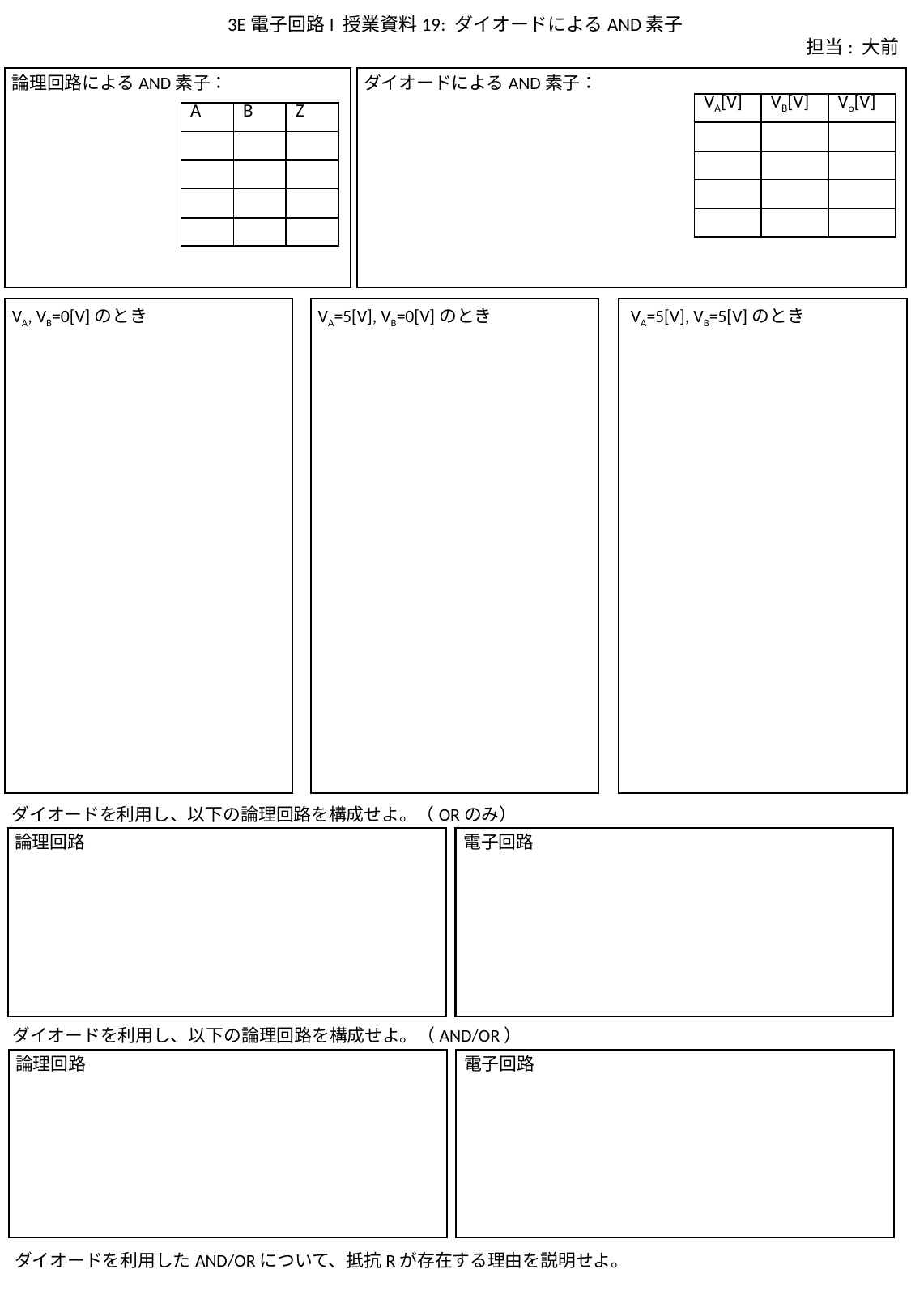

3E電子回路I 授業資料19: ダイオードによるAND素子
担当: 大前
論理回路によるAND素子：
ダイオードによるAND素子：

| VA[V] | VB[V] | Vo[V] |
| --- | --- | --- |
|  |  |  |
|  |  |  |
|  |  |  |
|  |  |  |
| A | B | Z |
| --- | --- | --- |
|  |  |  |
|  |  |  |
|  |  |  |
|  |  |  |
VA, VB=0[V]のとき

VA=5[V], VB=0[V]のとき

VA=5[V], VB=5[V]のとき
ダイオードを利用し、以下の論理回路を構成せよ。（ORのみ）
論理回路
電子回路

ダイオードを利用し、以下の論理回路を構成せよ。（AND/OR）
論理回路
電子回路

ダイオードを利用したAND/ORについて、抵抗Rが存在する理由を説明せよ。